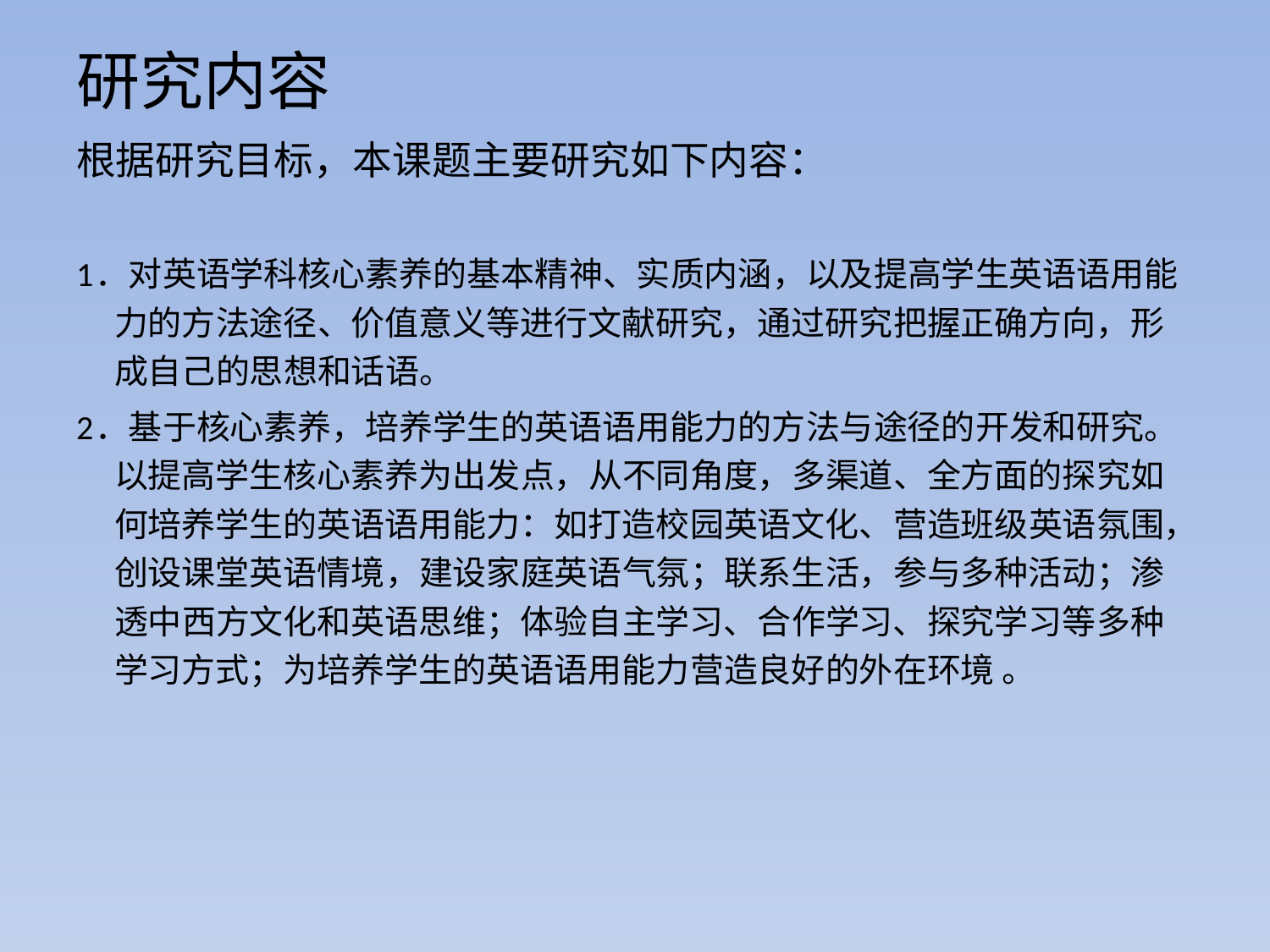

# 研究内容
根据研究目标，本课题主要研究如下内容：

1．对英语学科核心素养的基本精神、实质内涵，以及提高学生英语语用能力的方法途径、价值意义等进行文献研究，通过研究把握正确方向，形成自己的思想和话语。
2．基于核心素养，培养学生的英语语用能力的方法与途径的开发和研究。以提高学生核心素养为出发点，从不同角度，多渠道、全方面的探究如何培养学生的英语语用能力：如打造校园英语文化、营造班级英语氛围，创设课堂英语情境，建设家庭英语气氛；联系生活，参与多种活动；渗透中西方文化和英语思维；体验自主学习、合作学习、探究学习等多种学习方式；为培养学生的英语语用能力营造良好的外在环境 。